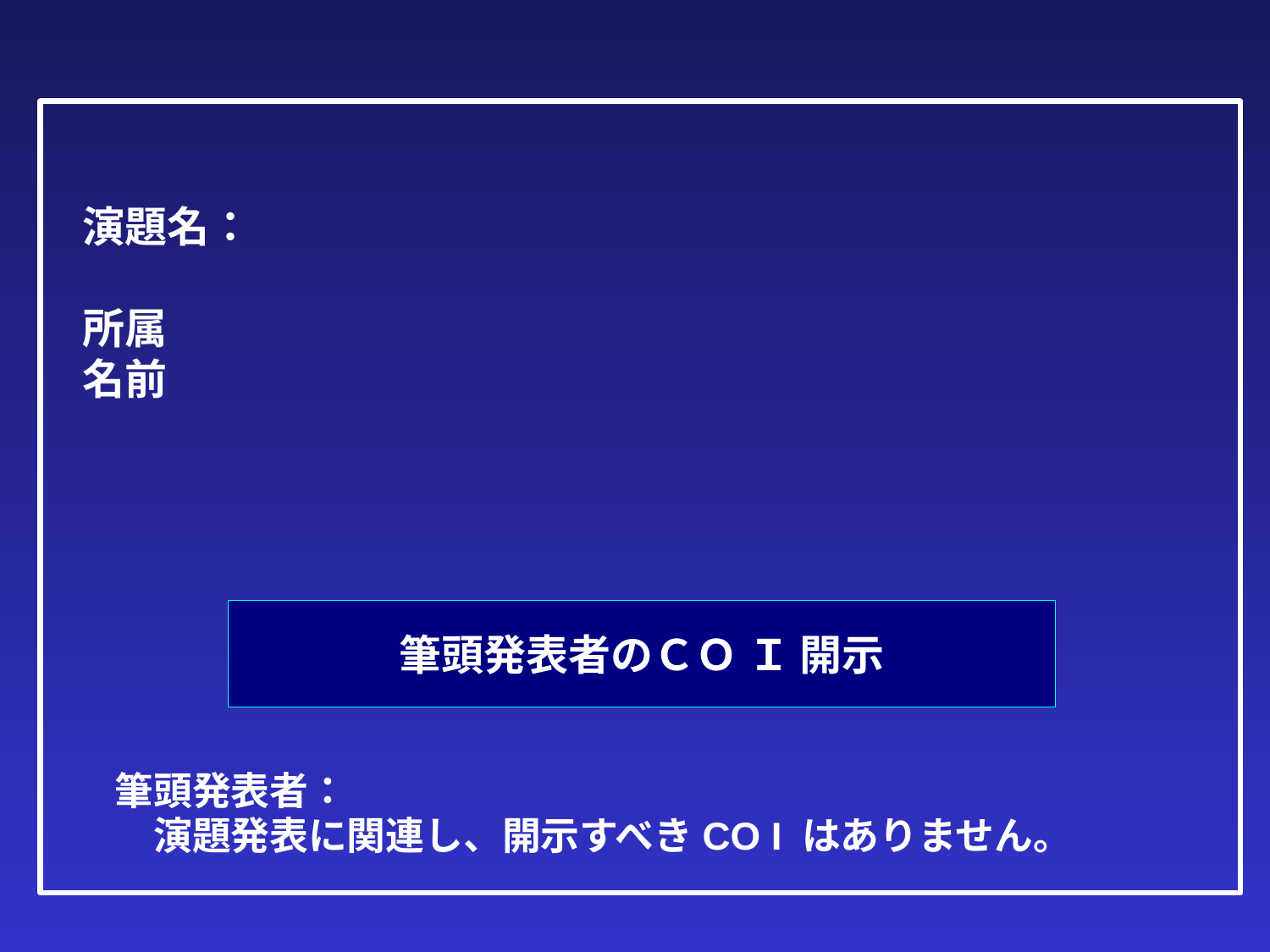

演題名：

所属
名前
# 筆頭発表者のＣＯ Ｉ 開示

筆頭発表者：
　演題発表に関連し、開示すべきCO I はありません。